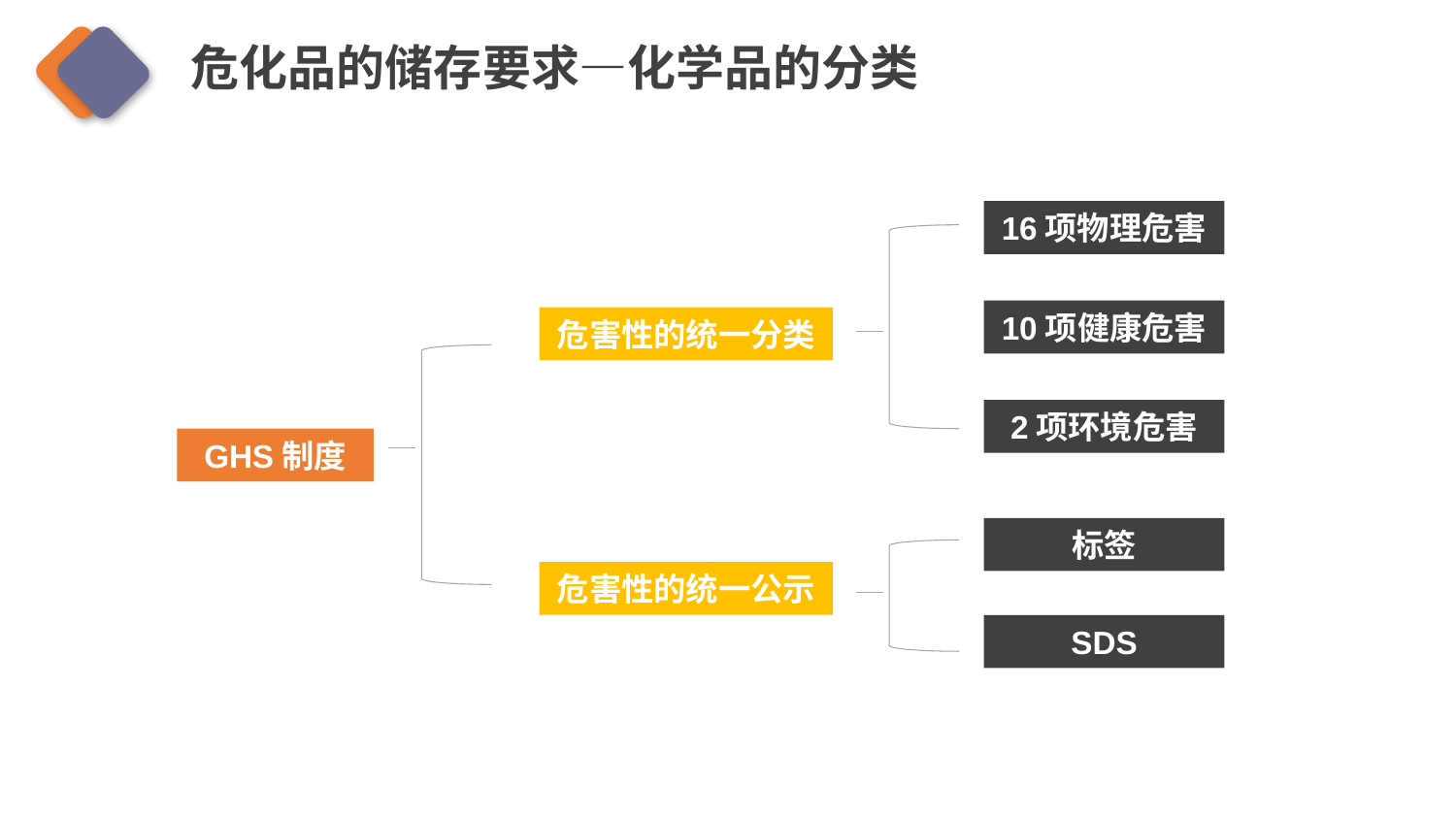

危化品的储存要求—化学品的分类
16项物理危害

10项健康危害
危害性的统一分类

2项环境危害
GHS制度
标签

危害性的统一公示
SDS